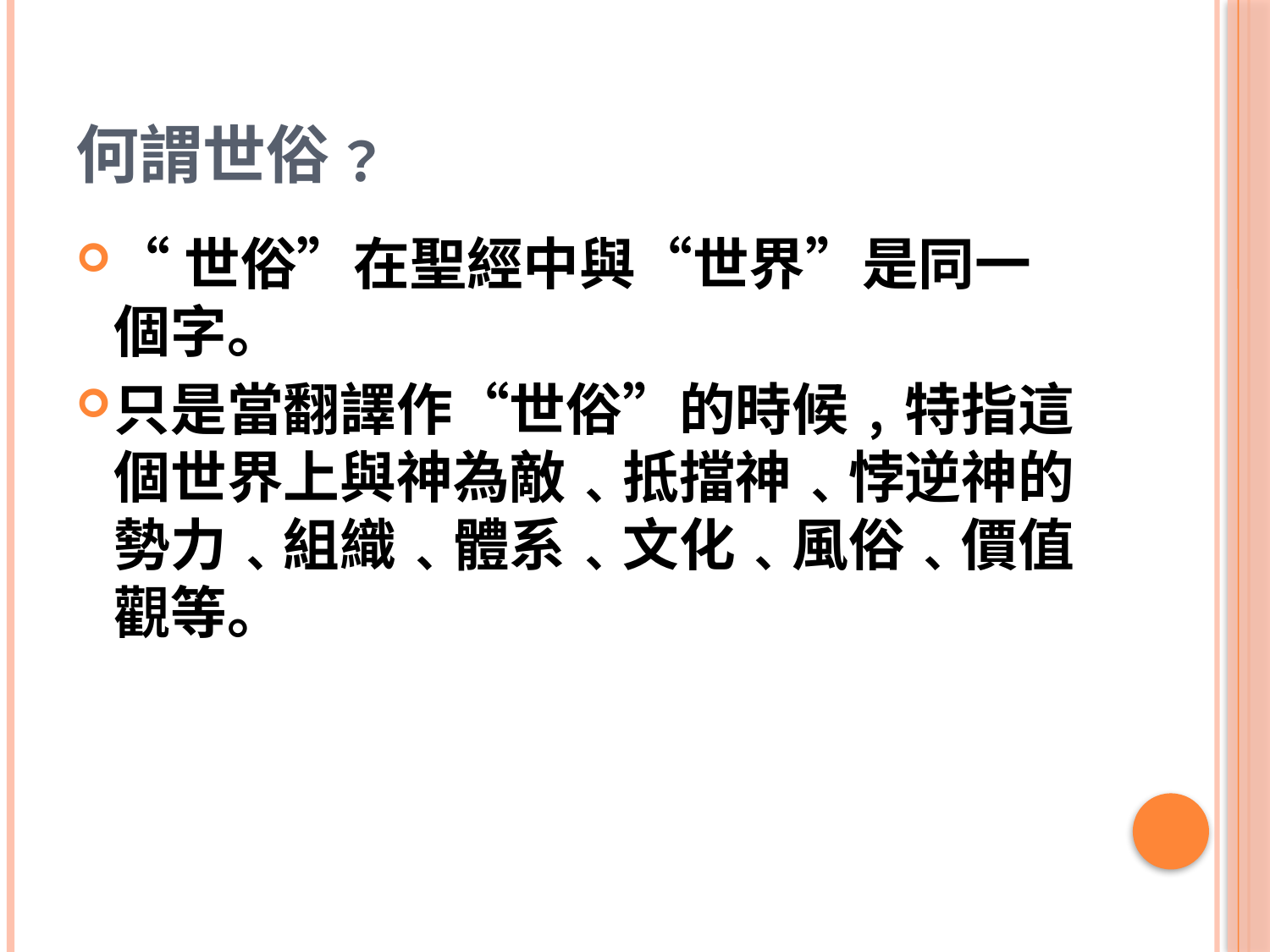

# 何謂世俗﹖
“世俗”在聖經中與“世界”是同一個字。
只是當翻譯作“世俗”的時候﹐特指這個世界上與神為敵﹑抵擋神﹑悖逆神的勢力﹑組織﹑體系﹑文化﹑風俗﹑價值觀等。